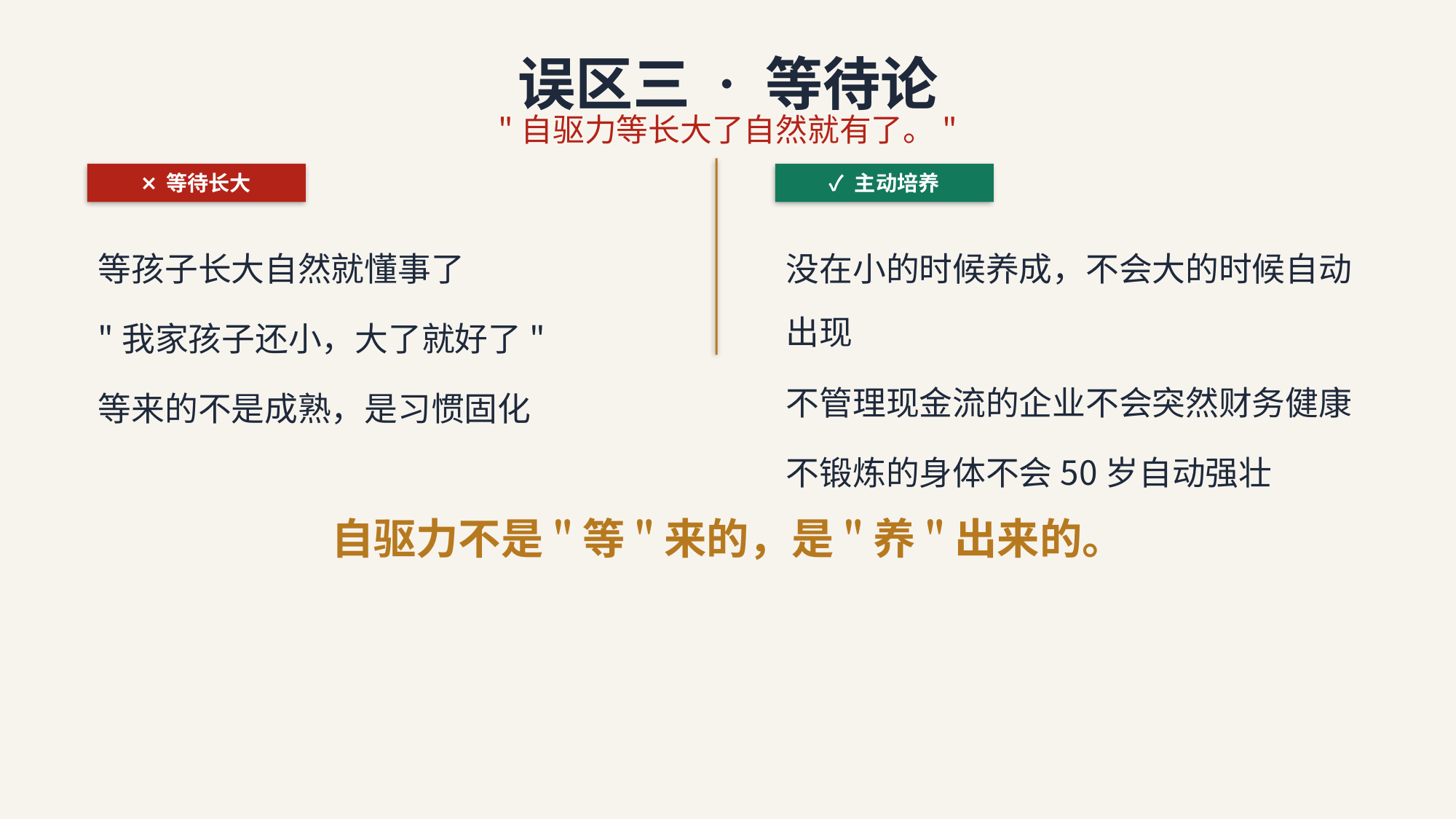

误区三 · 等待论
"自驱力等长大了自然就有了。"

❌ 等待长大
✓ 主动培养
等孩子长大自然就懂事了
"我家孩子还小，大了就好了"
等来的不是成熟，是习惯固化
没在小的时候养成，不会大的时候自动出现
不管理现金流的企业不会突然财务健康
不锻炼的身体不会50岁自动强壮
自驱力不是"等"来的，是"养"出来的。